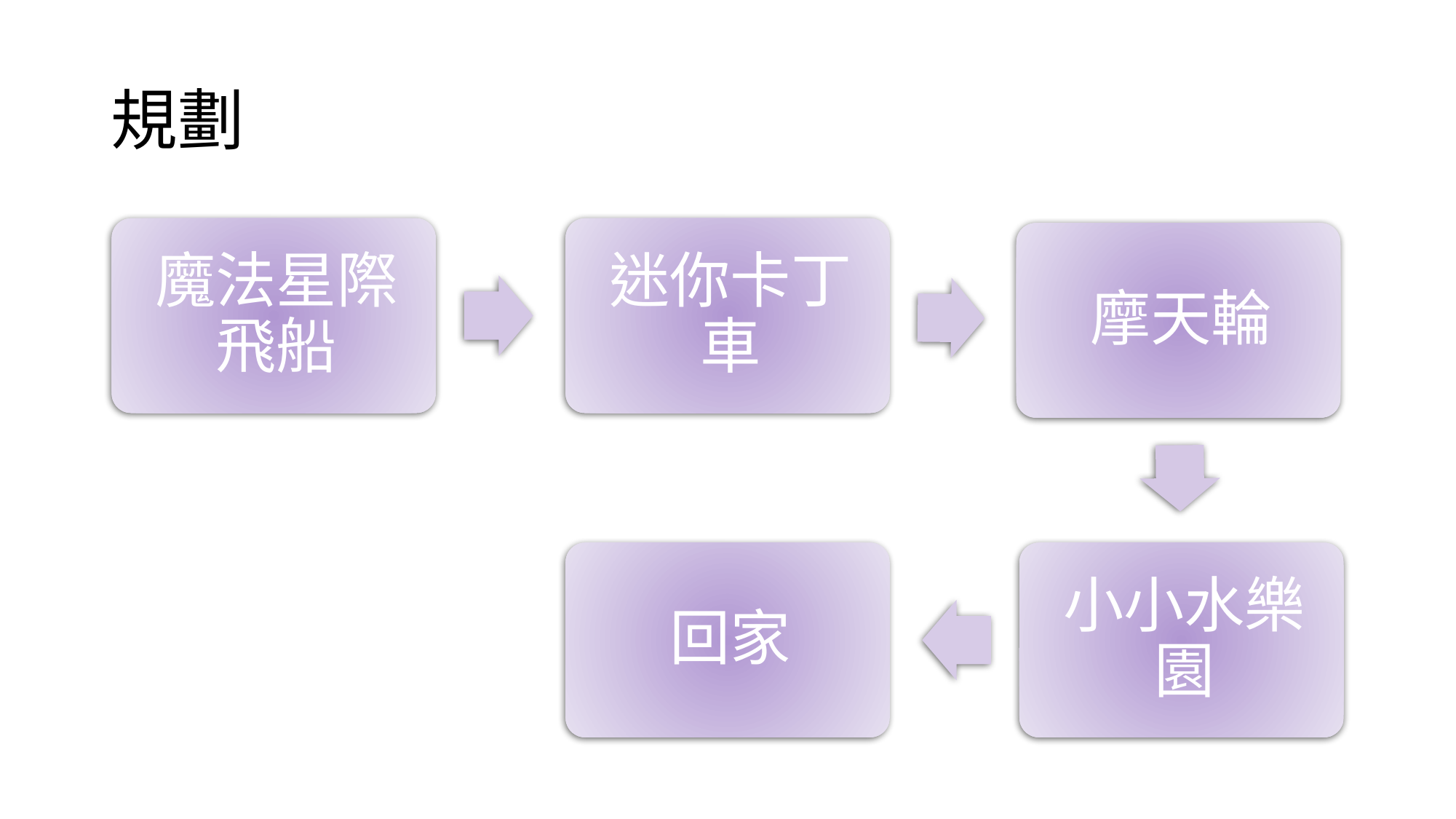

# 規劃
魔法星際飛船

迷你卡丁車

摩天輪

小小水樂園

回家